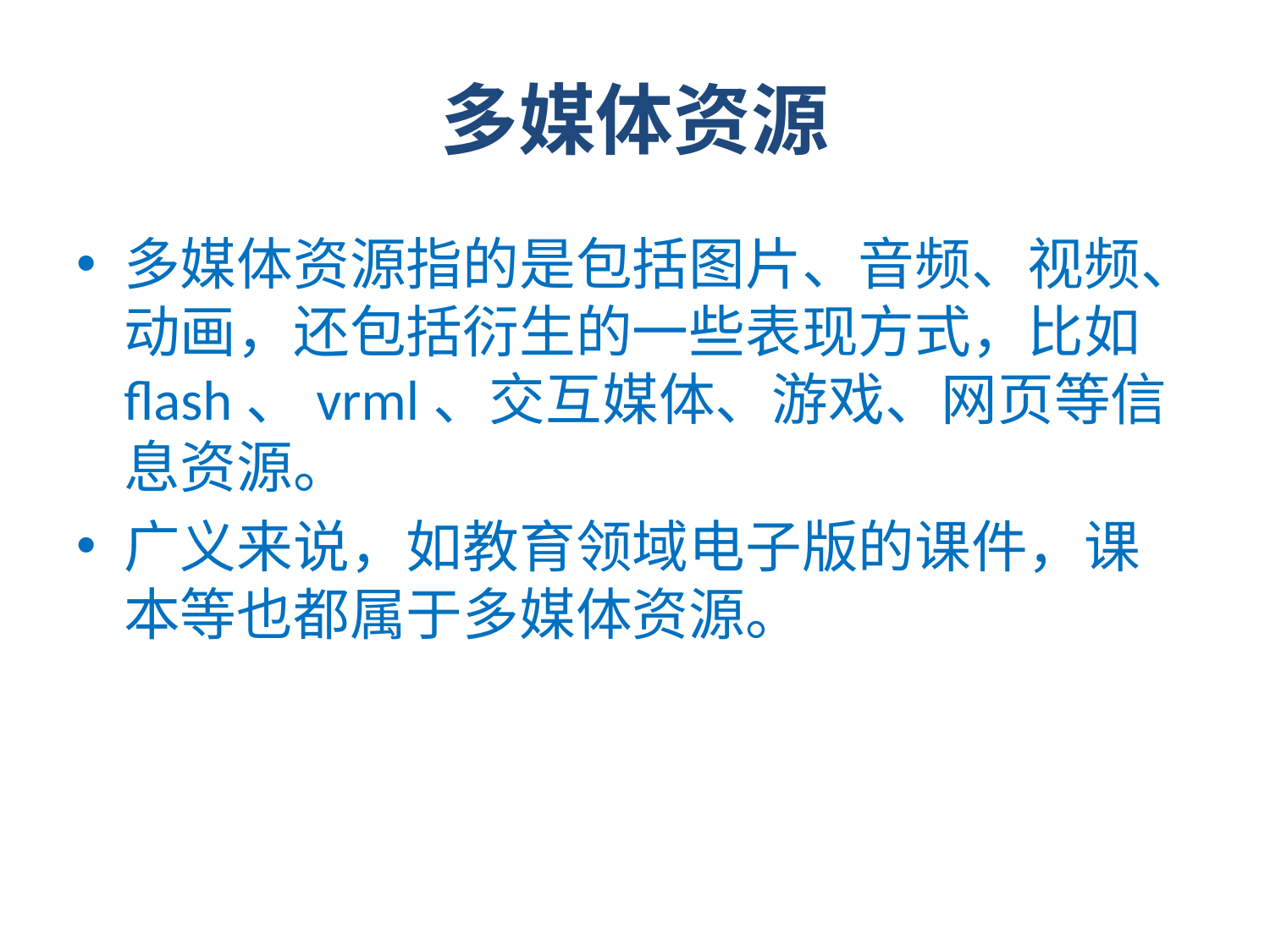

# 多媒体资源
多媒体资源指的是包括图片、音频、视频、动画，还包括衍生的一些表现方式，比如flash、vrml、交互媒体、游戏、网页等信息资源。
广义来说，如教育领域电子版的课件，课本等也都属于多媒体资源。